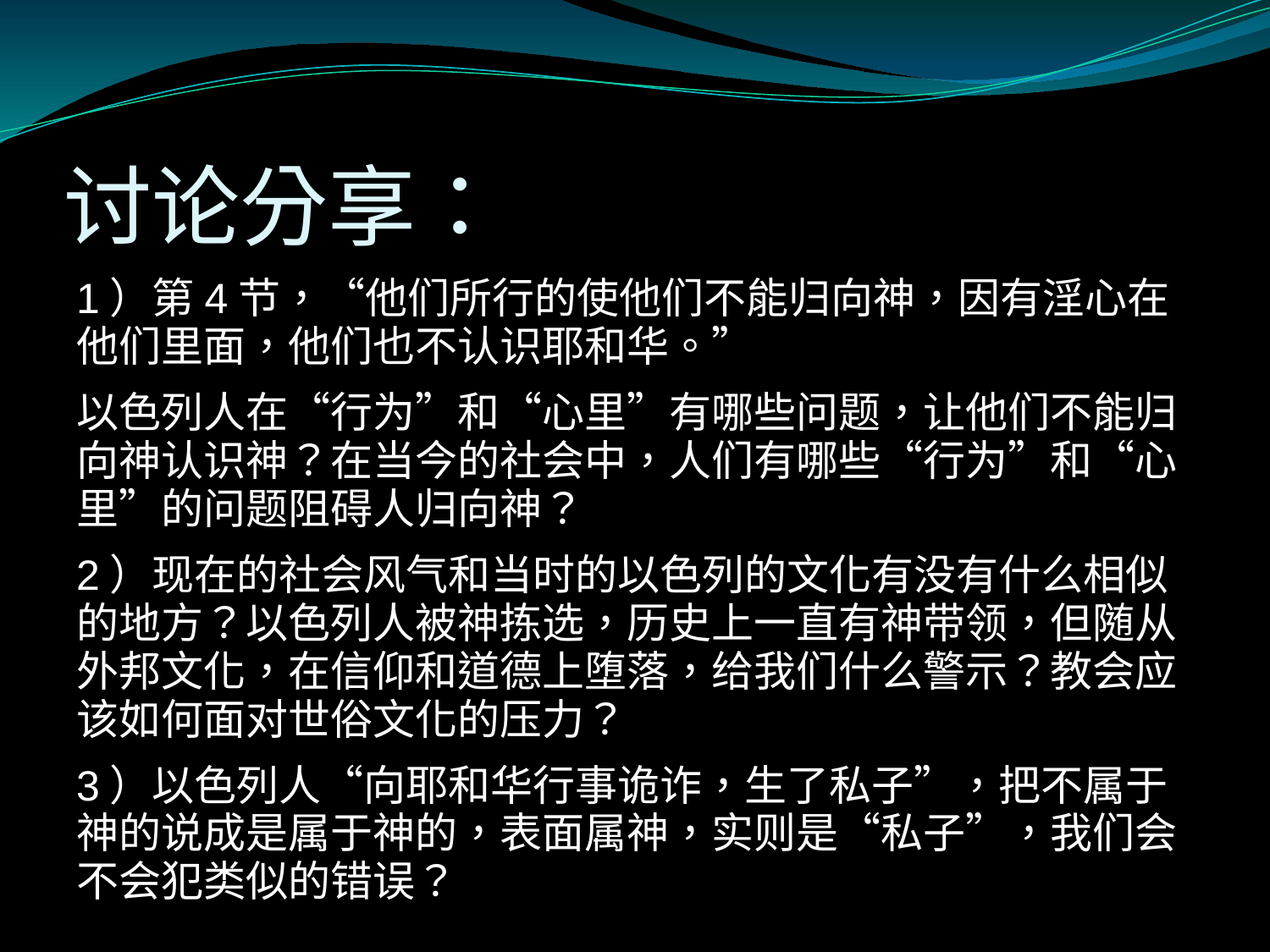

# 讨论分享：
1）第4节，“他们所行的使他们不能归向神，因有淫心在他们里面，他们也不认识耶和华。”
以色列人在“行为”和“心里”有哪些问题，让他们不能归向神认识神？在当今的社会中，人们有哪些“行为”和“心里”的问题阻碍人归向神？
2）现在的社会风气和当时的以色列的文化有没有什么相似的地方？以色列人被神拣选，历史上一直有神带领，但随从外邦文化，在信仰和道德上堕落，给我们什么警示？教会应该如何面对世俗文化的压力？
3）以色列人“向耶和华行事诡诈，生了私子”，把不属于神的说成是属于神的，表面属神，实则是“私子”，我们会不会犯类似的错误？